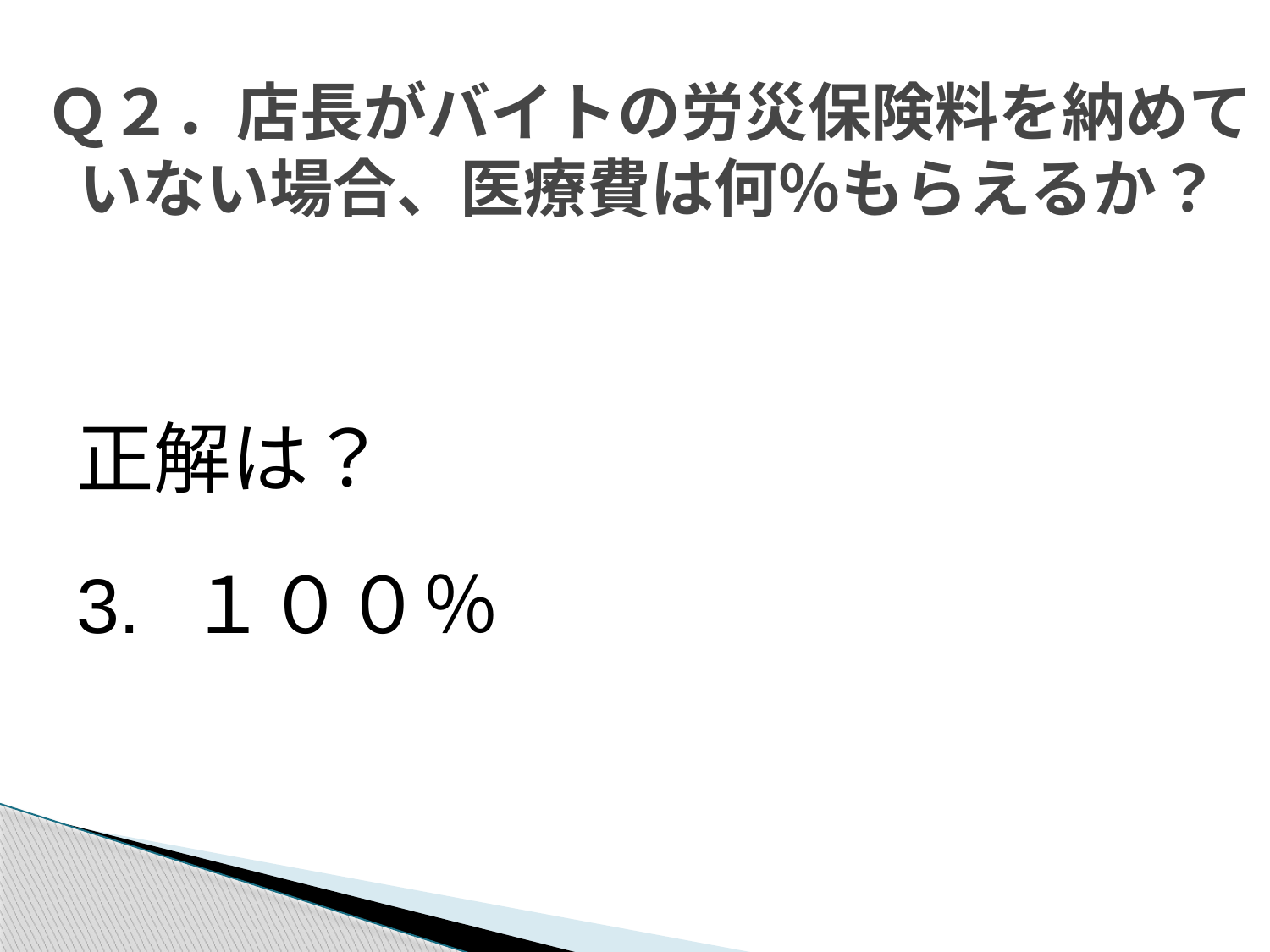

# Ｑ２．店長がバイトの労災保険料を納めていない場合、医療費は何％もらえるか？
正解は？
１００％